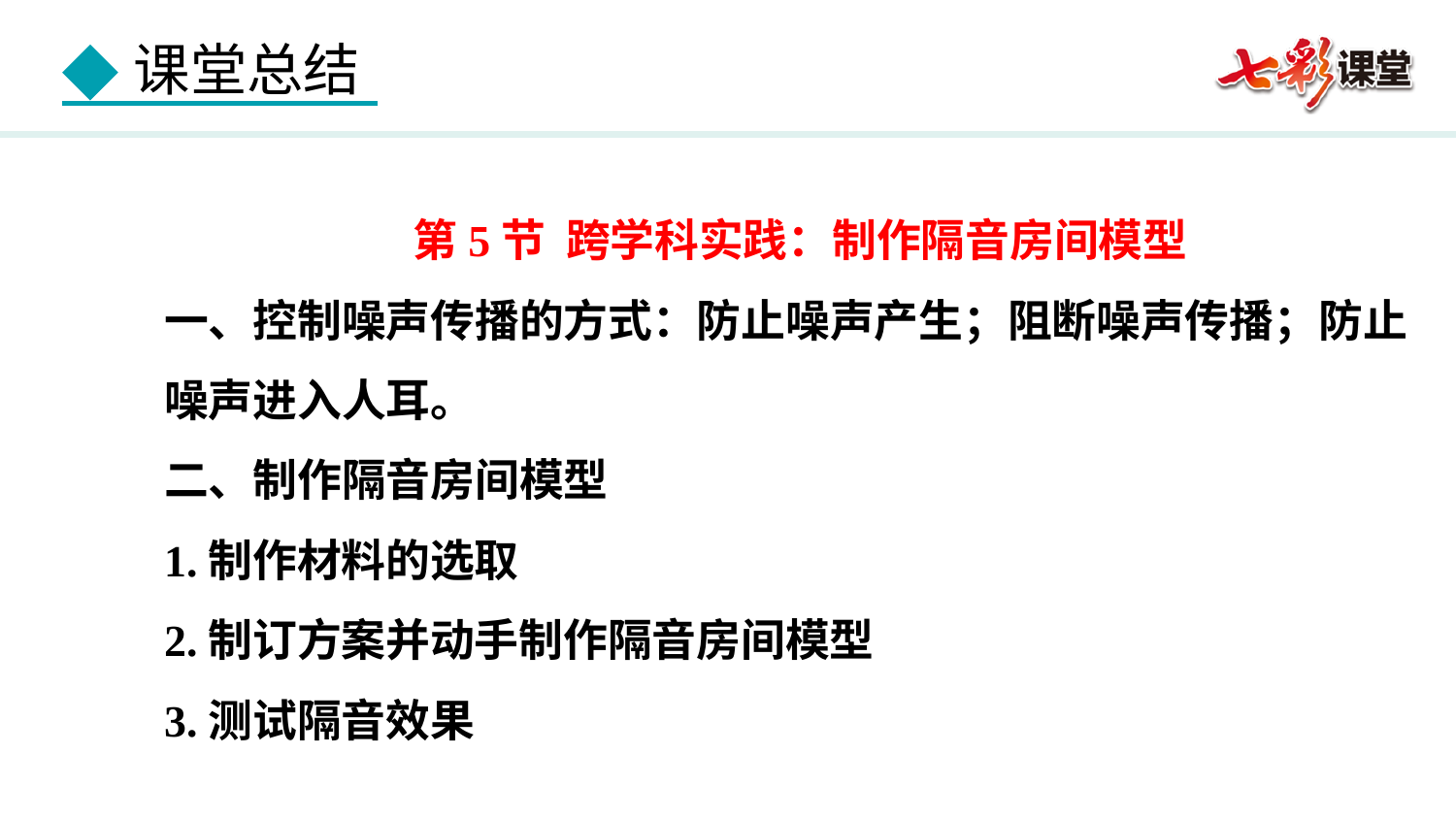

第5节  跨学科实践：制作隔音房间模型
一、控制噪声传播的方式：防止噪声产生；阻断噪声传播；防止噪声进入人耳。
二、制作隔音房间模型
1.制作材料的选取
2.制订方案并动手制作隔音房间模型
3.测试隔音效果